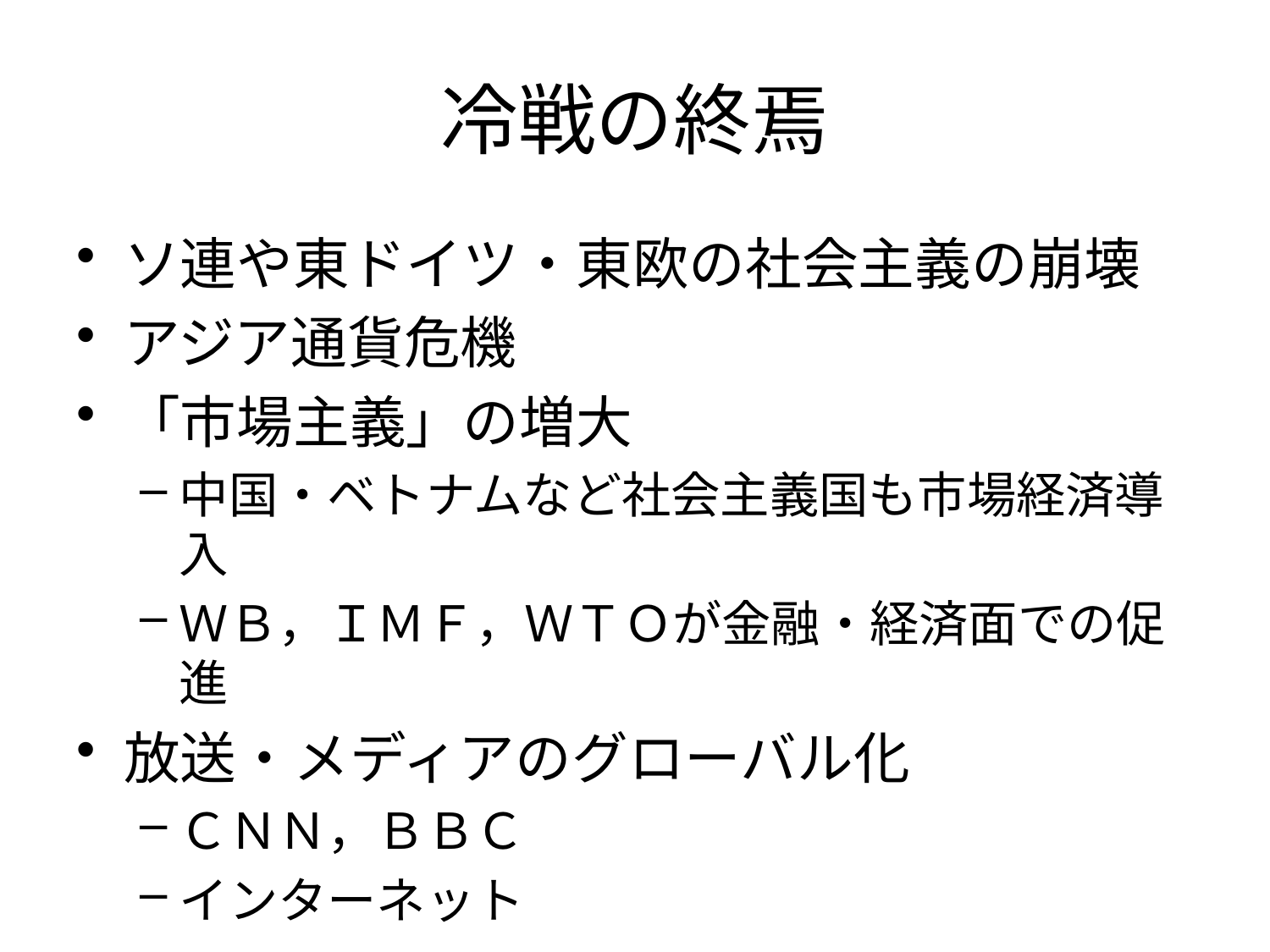

# 冷戦の終焉
ソ連や東ドイツ・東欧の社会主義の崩壊
アジア通貨危機
「市場主義」の増大
中国・ベトナムなど社会主義国も市場経済導入
ＷＢ，ＩＭＦ，ＷＴＯが金融・経済面での促進
放送・メディアのグローバル化
ＣＮＮ，ＢＢＣ
インターネット